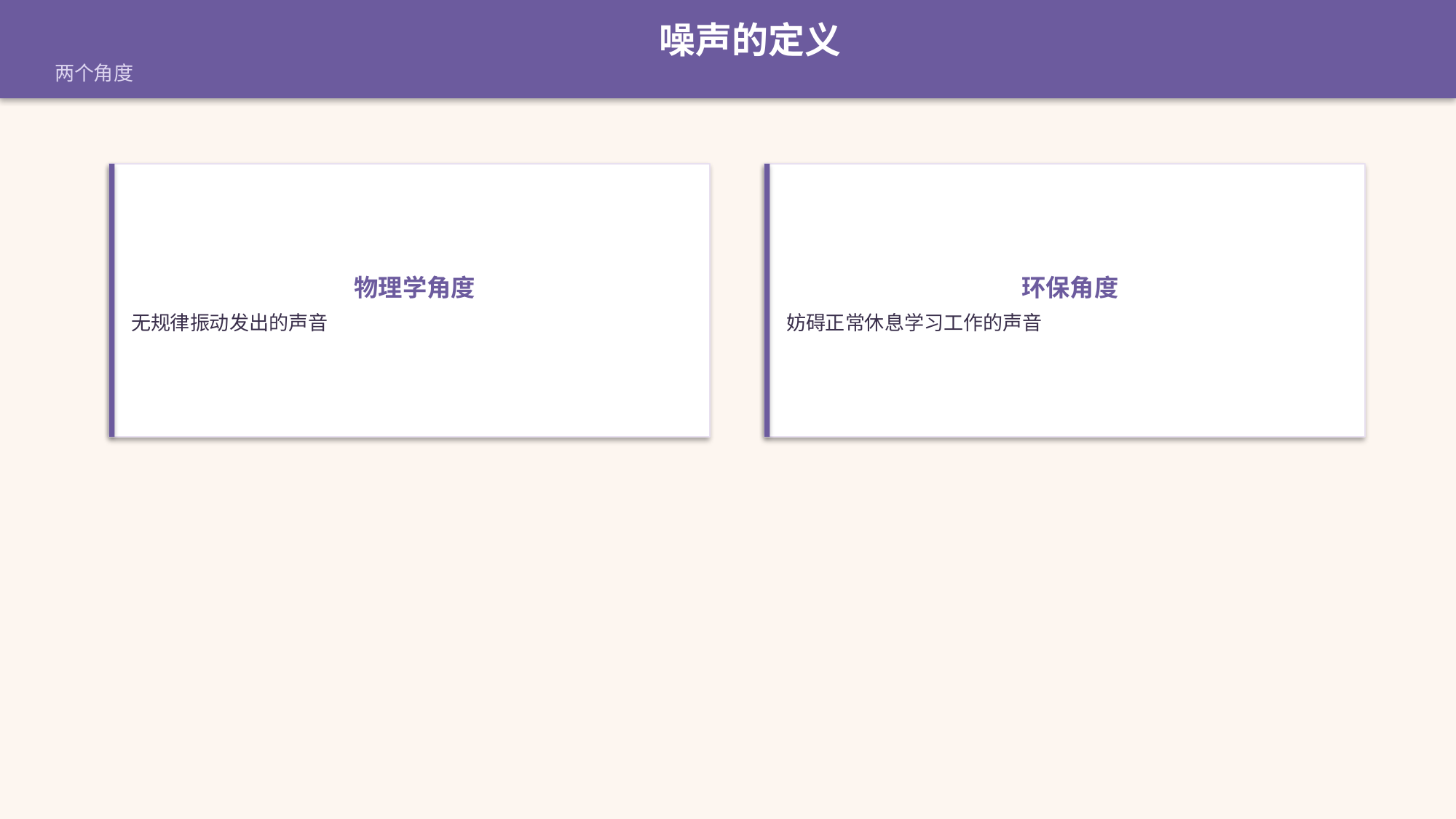

噪声的定义
两个角度
物理学角度
无规律振动发出的声音

环保角度
妨碍正常休息学习工作的声音